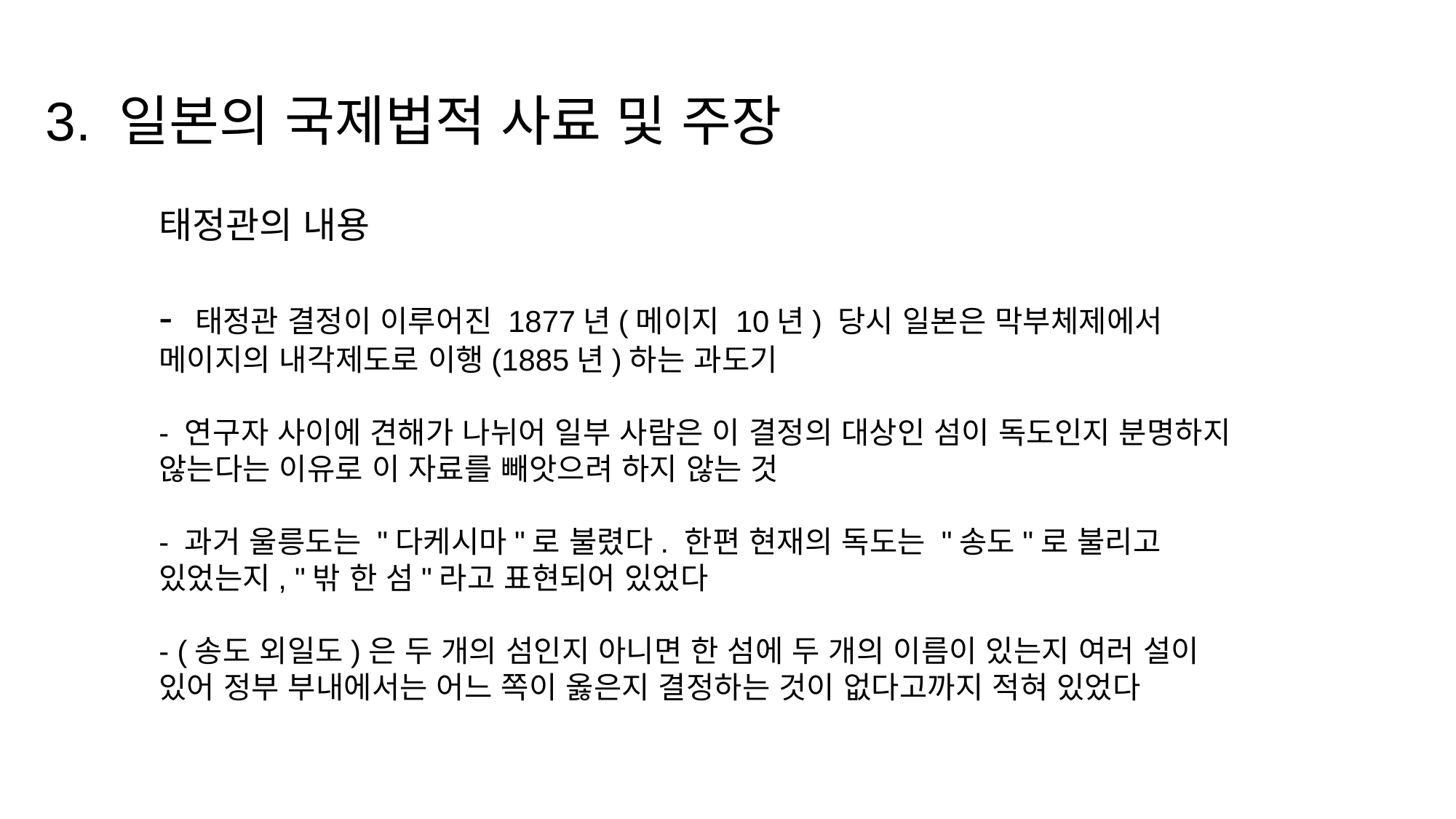

3. 일본의 국제법적 사료 및 주장
태정관의 내용

- 태정관 결정이 이루어진 1877년(메이지 10년) 당시 일본은 막부체제에서 메이지의 내각제도로 이행(1885년)하는 과도기

- 연구자 사이에 견해가 나뉘어 일부 사람은 이 결정의 대상인 섬이 독도인지 분명하지 않는다는 이유로 이 자료를 빼앗으려 하지 않는 것

- 과거 울릉도는 "다케시마"로 불렸다. 한편 현재의 독도는 "송도"로 불리고 있었는지, "밖 한 섬"라고 표현되어 있었다

- (송도 외일도)은 두 개의 섬인지 아니면 한 섬에 두 개의 이름이 있는지 여러 설이 있어 정부 부내에서는 어느 쪽이 옳은지 결정하는 것이 없다고까지 적혀 있었다